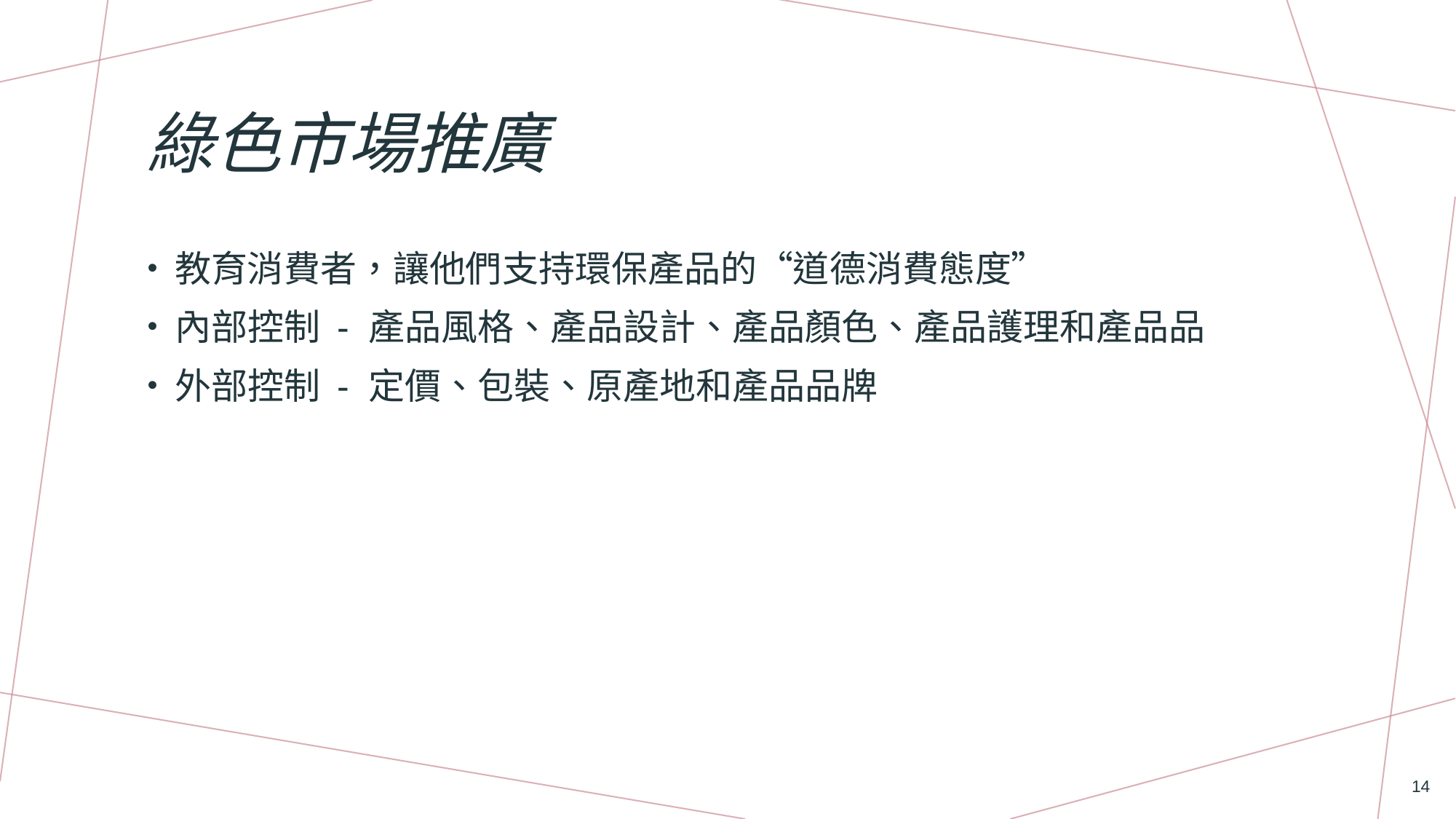

# 綠色市場推廣
教育消費者，讓他們支持環保產品的“道德消費態度”
內部控制 - 產品風格、產品設計、產品顏色、產品護理和產品品
外部控制 - 定價、包裝、原產地和產品品牌
14